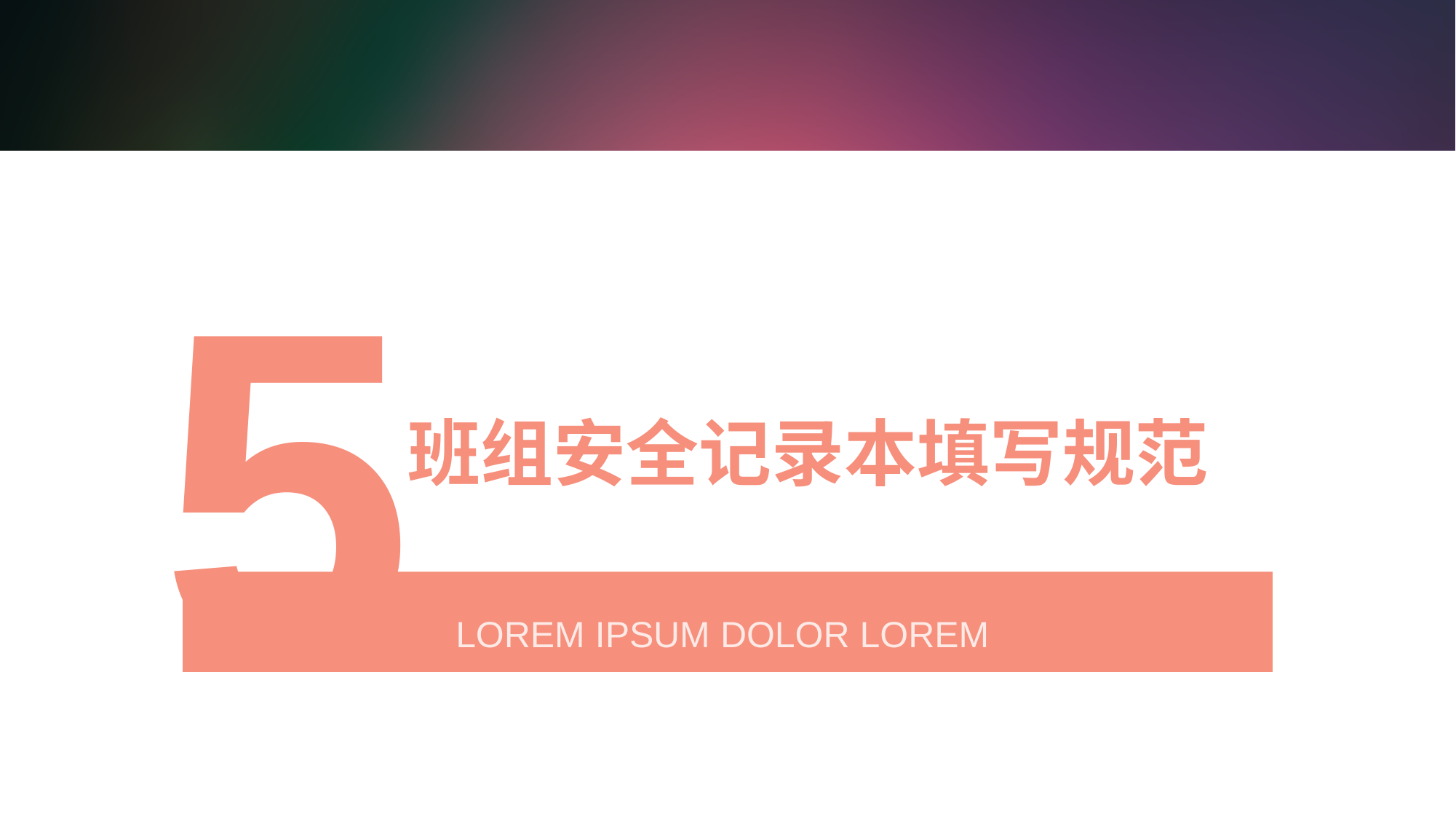

5
# 班组安全记录本填写规范
LOREM IPSUM DOLOR LOREM